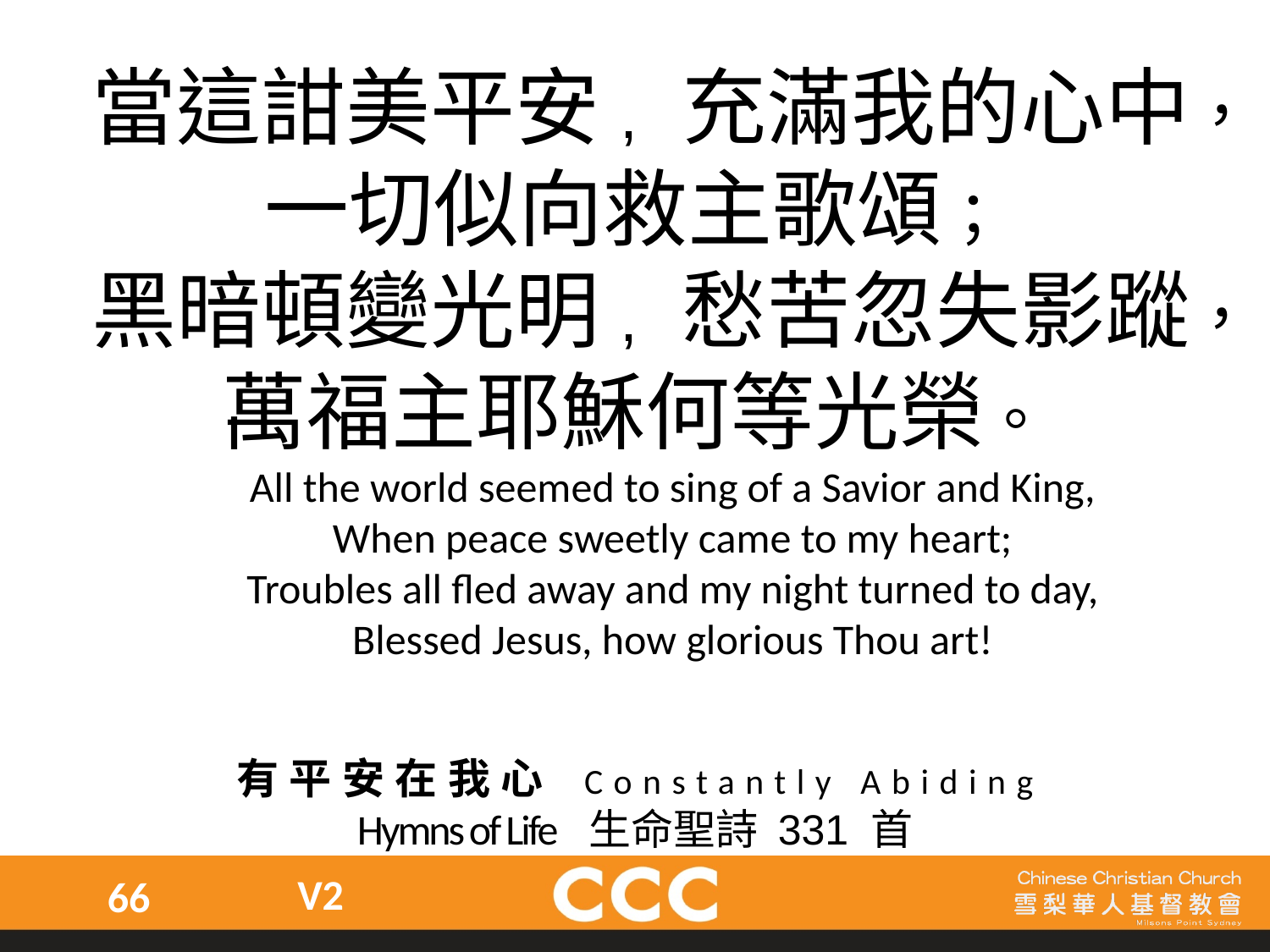

當這詌美平安, 充滿我的心中，一切似向救主歌頌；
黑暗頓變光明, 愁苦忽失影蹤，萬福主耶穌何等光榮。
All the world seemed to sing of a Savior and King,
When peace sweetly came to my heart;
Troubles all fled away and my night turned to day,
Blessed Jesus, how glorious Thou art!
有平安在我心 Constantly Abiding
Hymns of Life   生命聖詩 331 首
V2
66